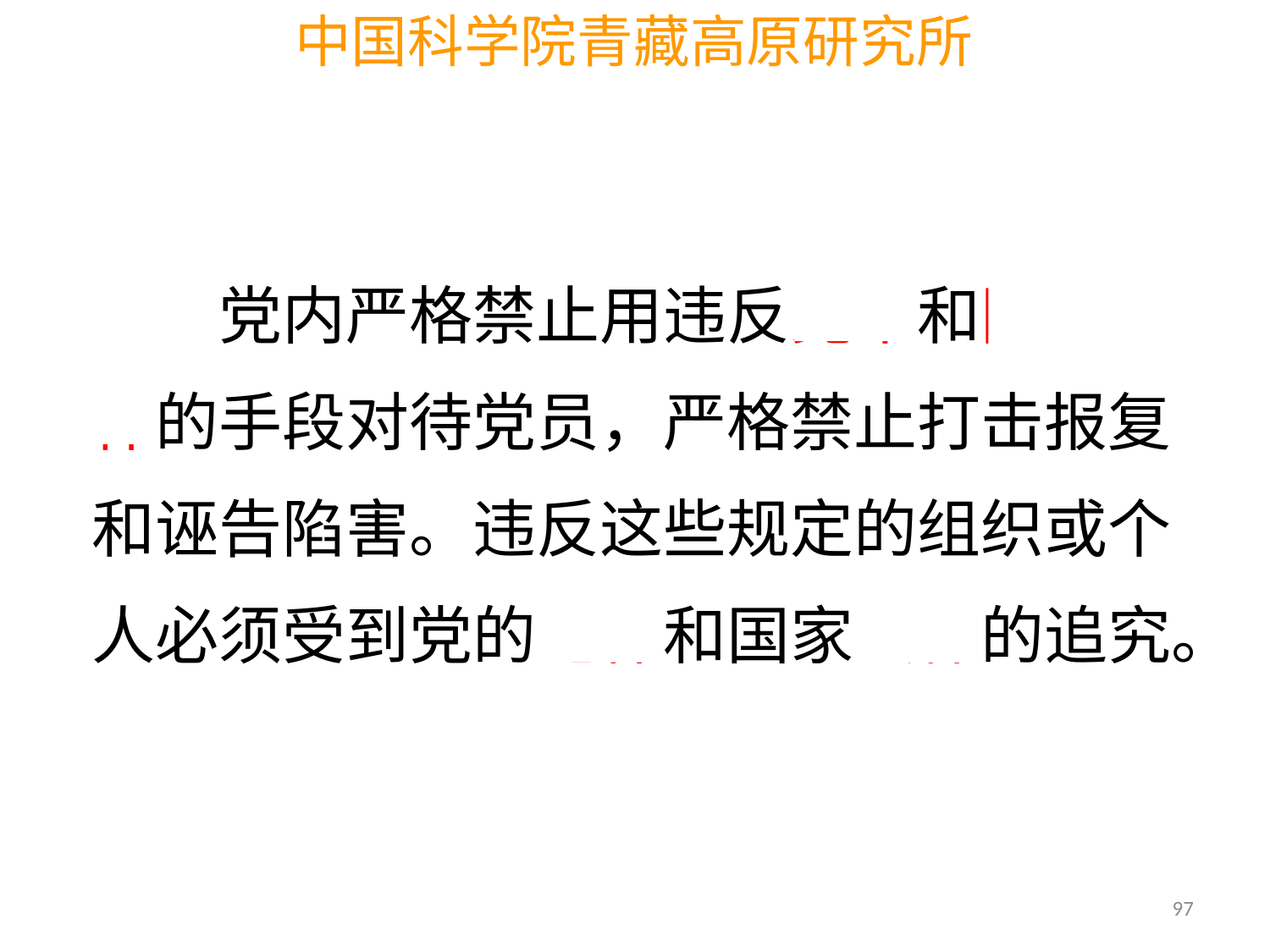

# 党内严格禁止用违反党章和国家法律的手段对待党员，严格禁止打击报复和诬告陷害。违反这些规定的组织或个人必须受到党的纪律和国家法律的追究。

97